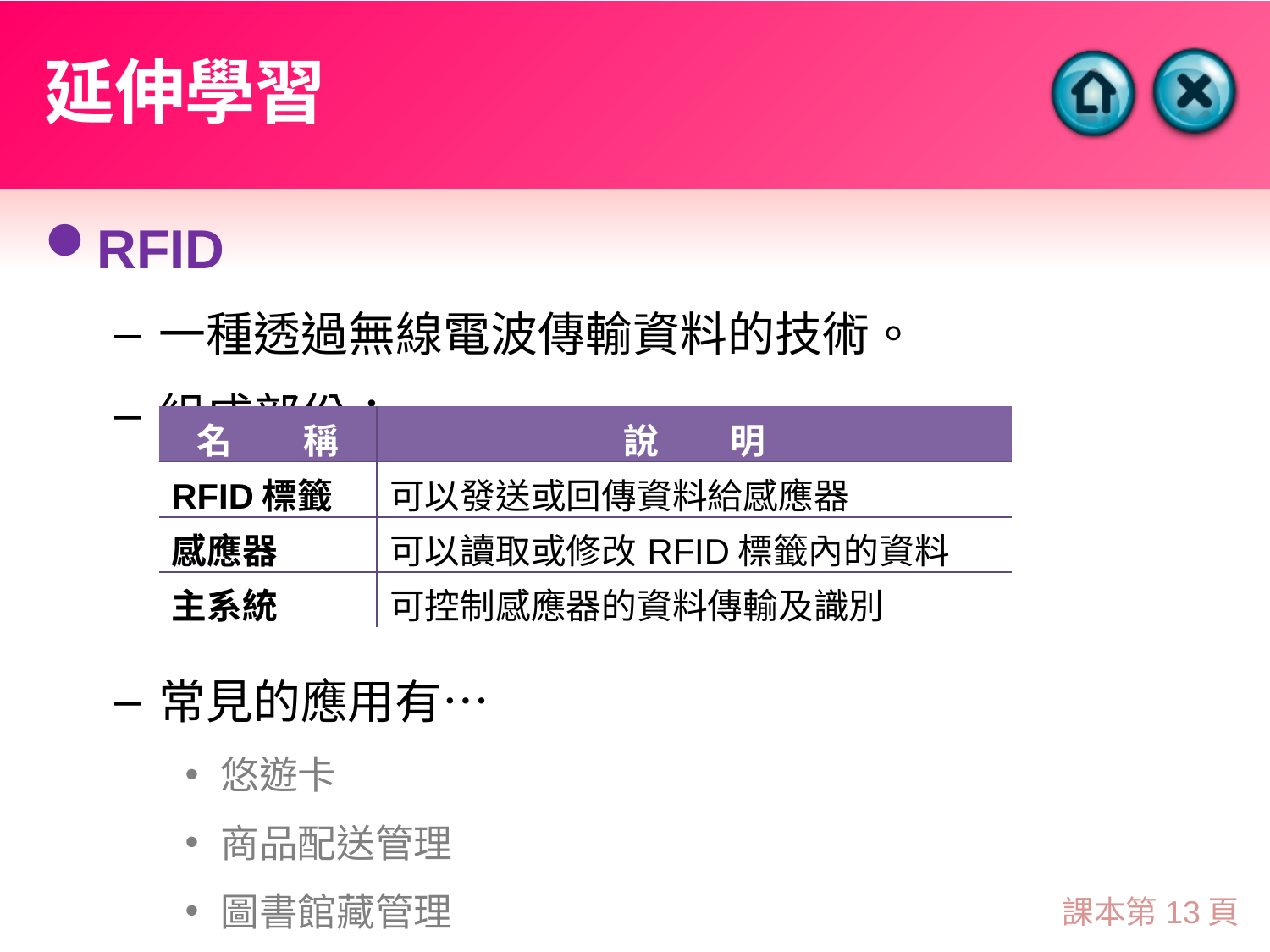

# 延伸學習
RFID
一種透過無線電波傳輸資料的技術。
組成部份：

常見的應用有…
悠遊卡
商品配送管理
圖書館藏管理
| 名　　稱 | 說　　明 |
| --- | --- |
| RFID標籤 | 可以發送或回傳資料給感應器 |
| 感應器 | 可以讀取或修改RFID標籤內的資料 |
| 主系統 | 可控制感應器的資料傳輸及識別 |
課本第13頁